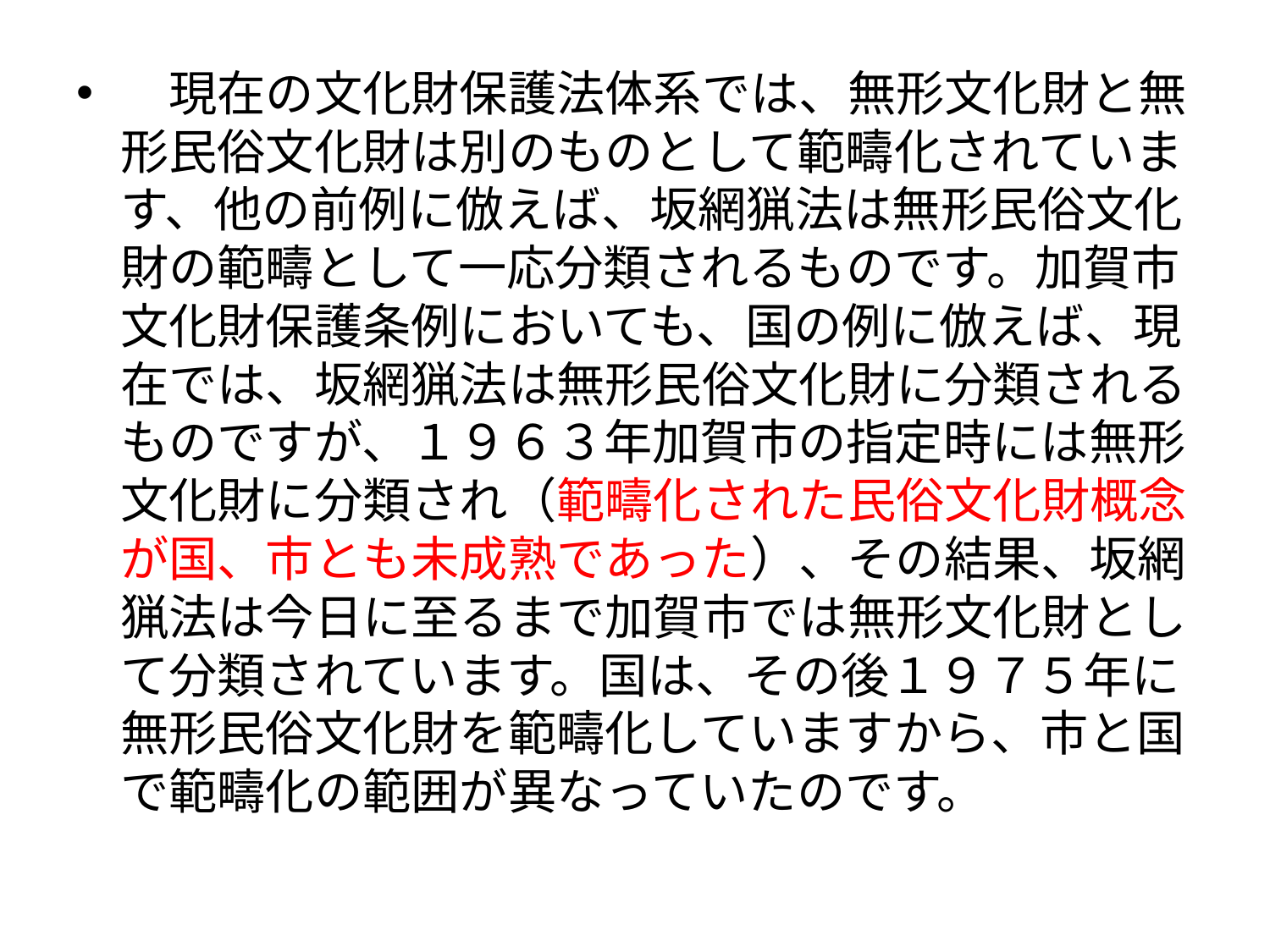

現在の文化財保護法体系では、無形文化財と無形民俗文化財は別のものとして範疇化されています、他の前例に倣えば、坂網猟法は無形民俗文化財の範疇として一応分類されるものです。加賀市文化財保護条例においても、国の例に倣えば、現在では、坂網猟法は無形民俗文化財に分類されるものですが、１９６３年加賀市の指定時には無形文化財に分類され（範疇化された民俗文化財概念が国、市とも未成熟であった）、その結果、坂網猟法は今日に至るまで加賀市では無形文化財として分類されています。国は、その後１９７５年に無形民俗文化財を範疇化していますから、市と国で範疇化の範囲が異なっていたのです。